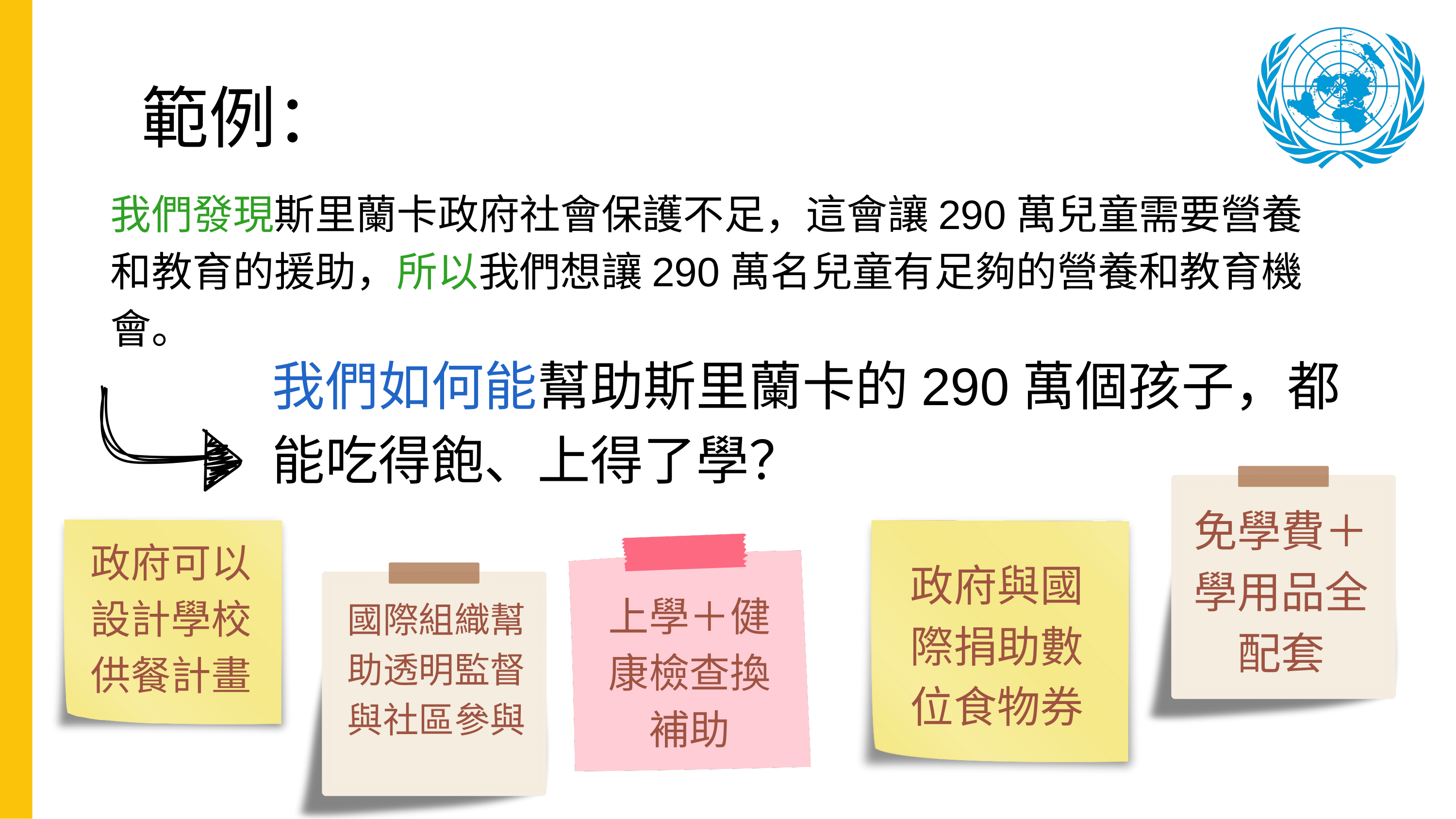

範例：
我們發現斯里蘭卡政府社會保護不足，這會讓290萬兒童需要營養和教育的援助，所以我們想讓290萬名兒童有足夠的營養和教育機會。
我們如何能幫助斯里蘭卡的290萬個孩子，都能吃得飽、上得了學？

免學費＋學用品全配套

政府可以設計學校供餐計畫

政府與國際捐助數位食物券

上學＋健康檢查換補助
國際組織幫助透明監督與社區參與